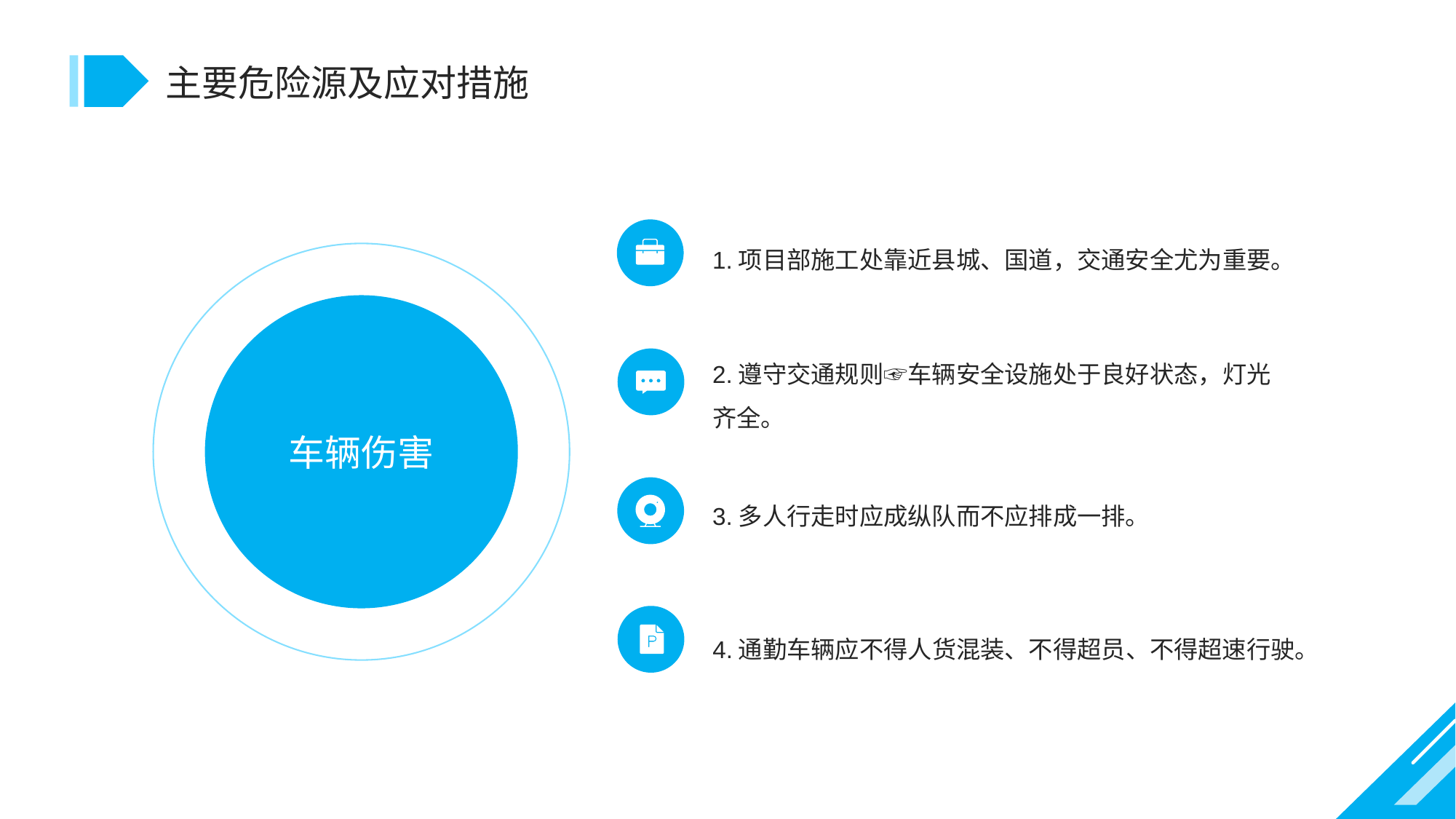

主要危险源及应对措施

1.项目部施工处靠近县城、国道，交通安全尤为重要。

车辆伤害
2.遵守交通规则☞车辆安全设施处于良好状态，灯光齐全。

3.多人行走时应成纵队而不应排成一排。

4.通勤车辆应不得人货混装、不得超员、不得超速行驶。